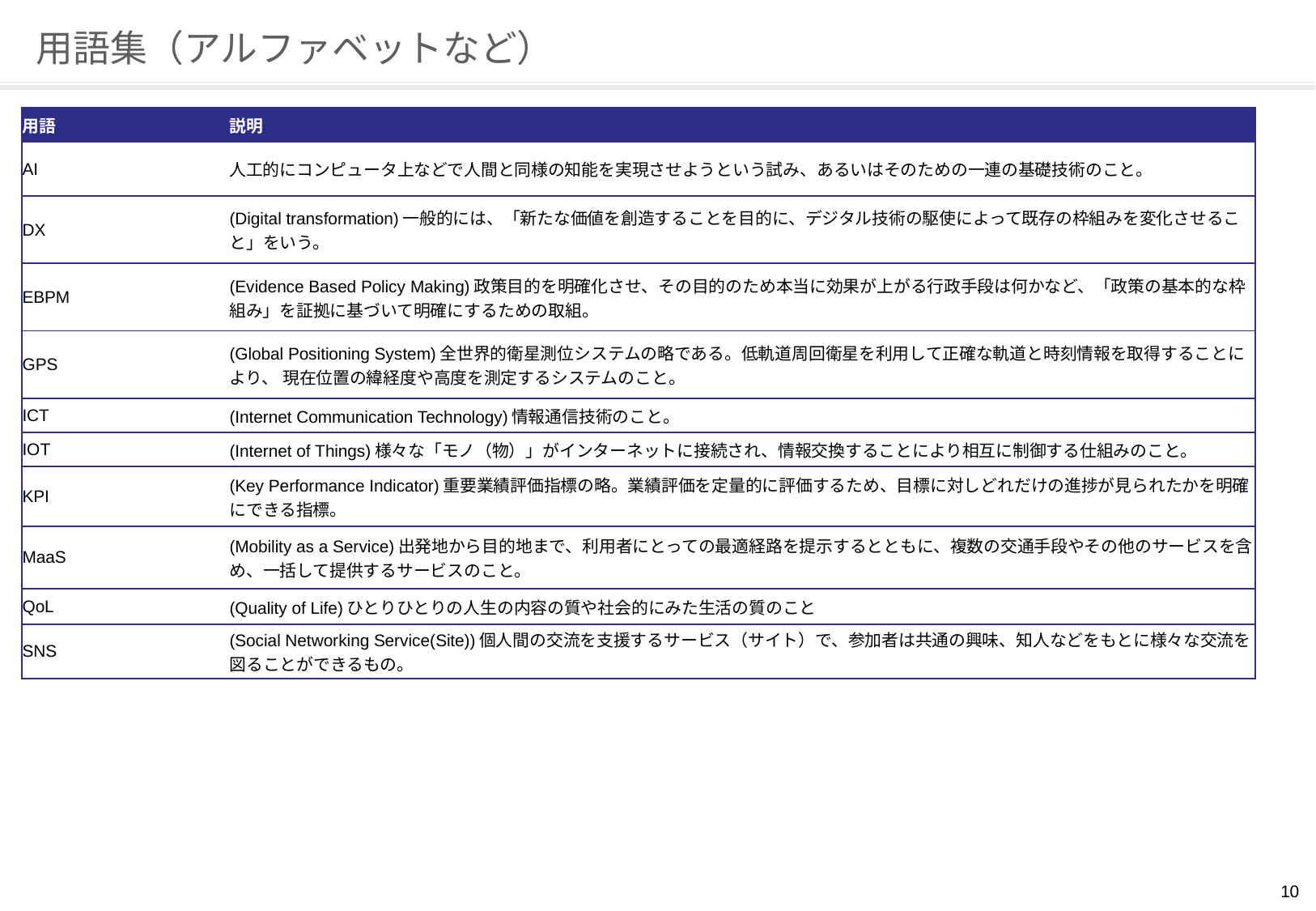

# 用語集（アルファベットなど）
| 用語 | 説明 |
| --- | --- |
| AI | 人工的にコンピュータ上などで人間と同様の知能を実現させようという試み、あるいはそのための一連の基礎技術のこと。 |
| DX | (Digital transformation)一般的には、「新たな価値を創造することを目的に、デジタル技術の駆使によって既存の枠組みを変化させること」をいう。 |
| EBPM | (Evidence Based Policy Making)政策目的を明確化させ、その目的のため本当に効果が上がる行政手段は何かなど、「政策の基本的な枠組み」を証拠に基づいて明確にするための取組。 |
| GPS | (Global Positioning System)全世界的衛星測位システムの略である。低軌道周回衛星を利用して正確な軌道と時刻情報を取得することにより、 現在位置の緯経度や高度を測定するシステムのこと。 |
| ICT | (Internet Communication Technology)情報通信技術のこと。 |
| IOT | (Internet of Things)様々な「モノ（物）」がインターネットに接続され、情報交換することにより相互に制御する仕組みのこと。 |
| KPI | (Key Performance Indicator)重要業績評価指標の略。業績評価を定量的に評価するため、目標に対しどれだけの進捗が見られたかを明確にできる指標。 |
| MaaS | (Mobility as a Service)出発地から目的地まで、利用者にとっての最適経路を提示するとともに、複数の交通手段やその他のサービスを含め、一括して提供するサービスのこと。 |
| QoL | (Quality of Life)ひとりひとりの人生の内容の質や社会的にみた生活の質のこと |
| SNS | (Social Networking Service(Site))個人間の交流を支援するサービス（サイト）で、参加者は共通の興味、知人などをもとに様々な交流を図ることができるもの。 |
10